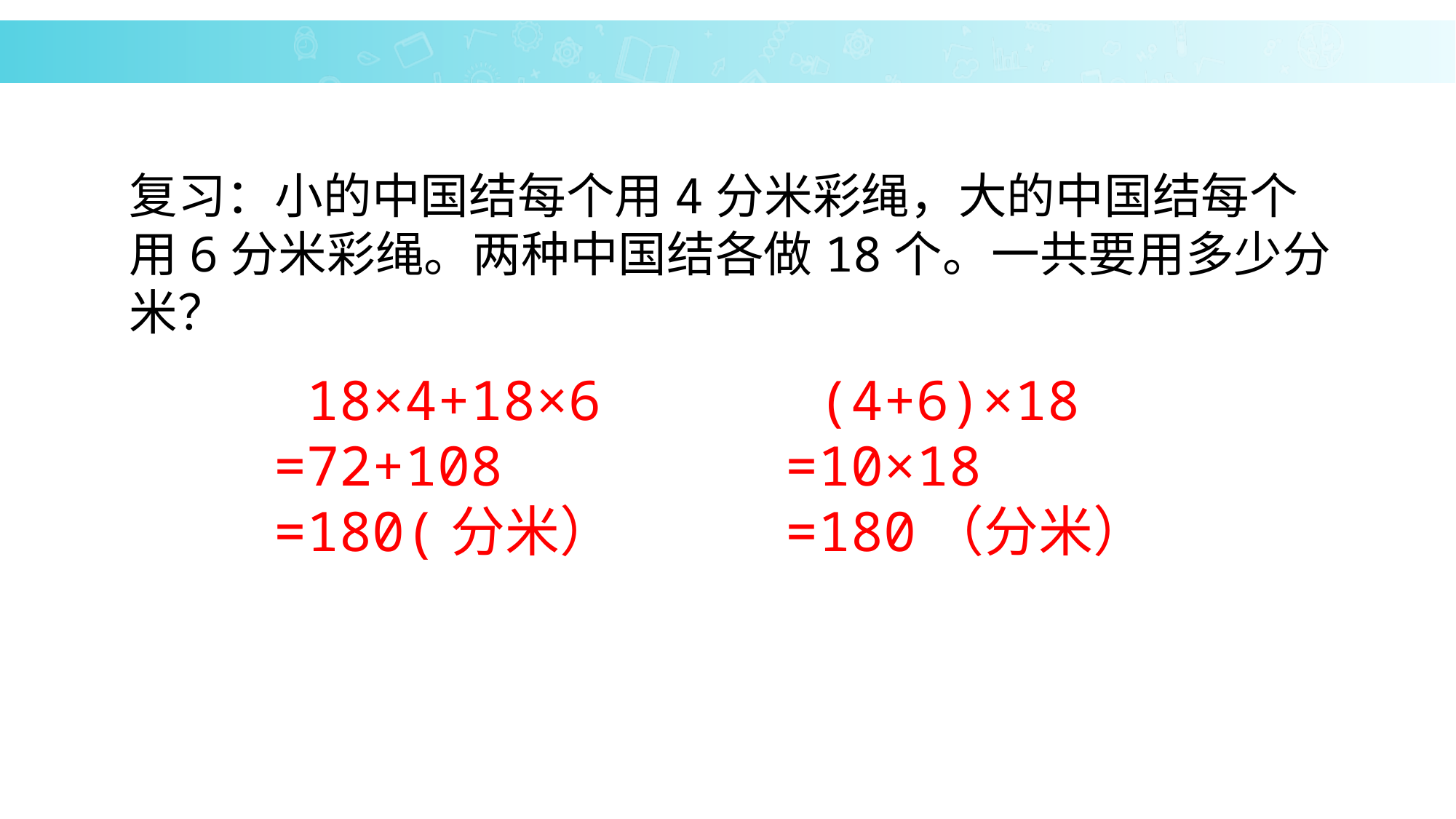

复习：小的中国结每个用4分米彩绳，大的中国结每个用6分米彩绳。两种中国结各做18个。一共要用多少分米？
 18×4+18×6
=72+108
=180(分米）
 (4+6)×18
=10×18
=180（分米）